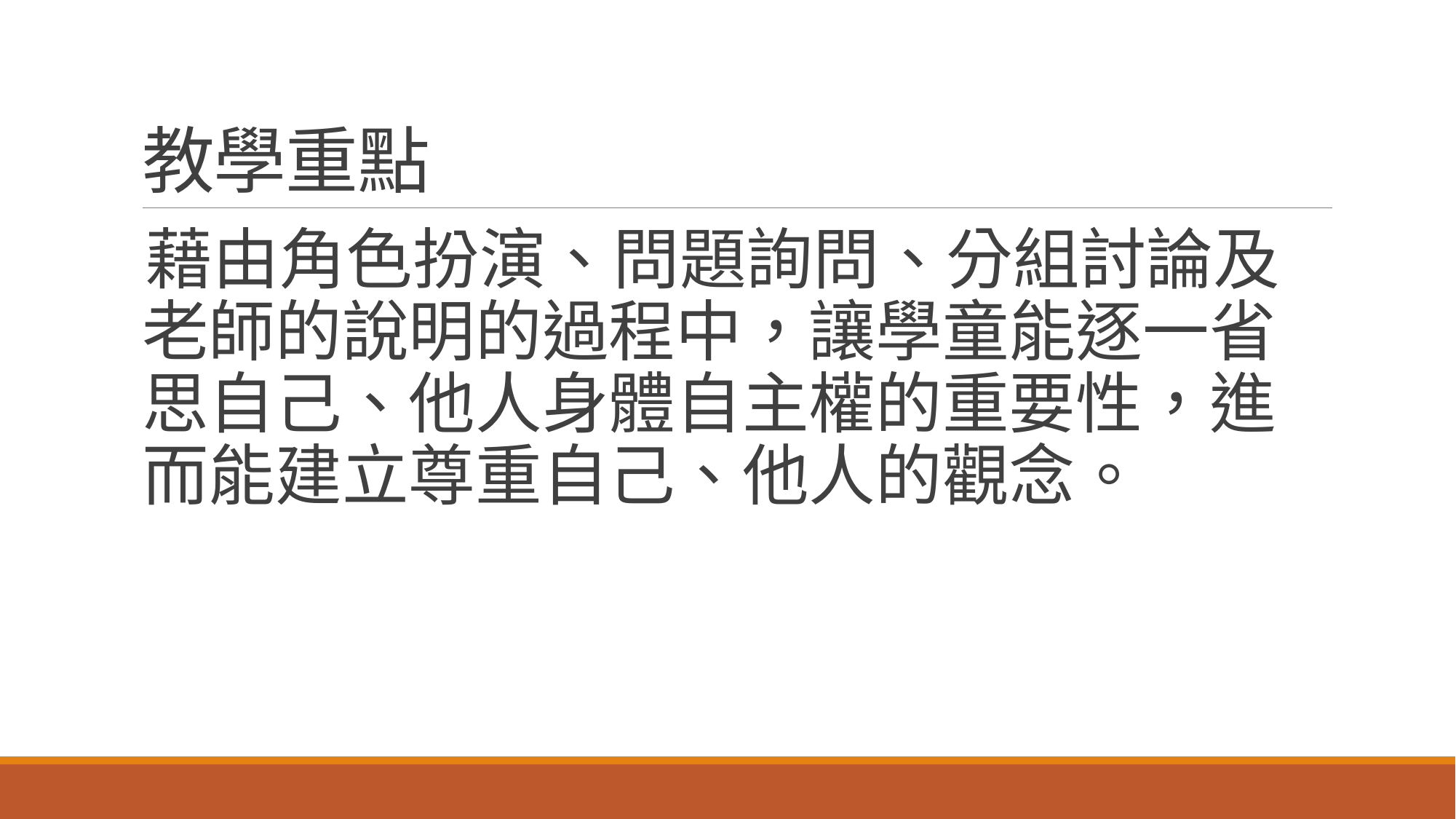

# 教學重點
藉由角色扮演、問題詢問、分組討論及老師的說明的過程中，讓學童能逐一省思自己、他人身體自主權的重要性，進而能建立尊重自己、他人的觀念。